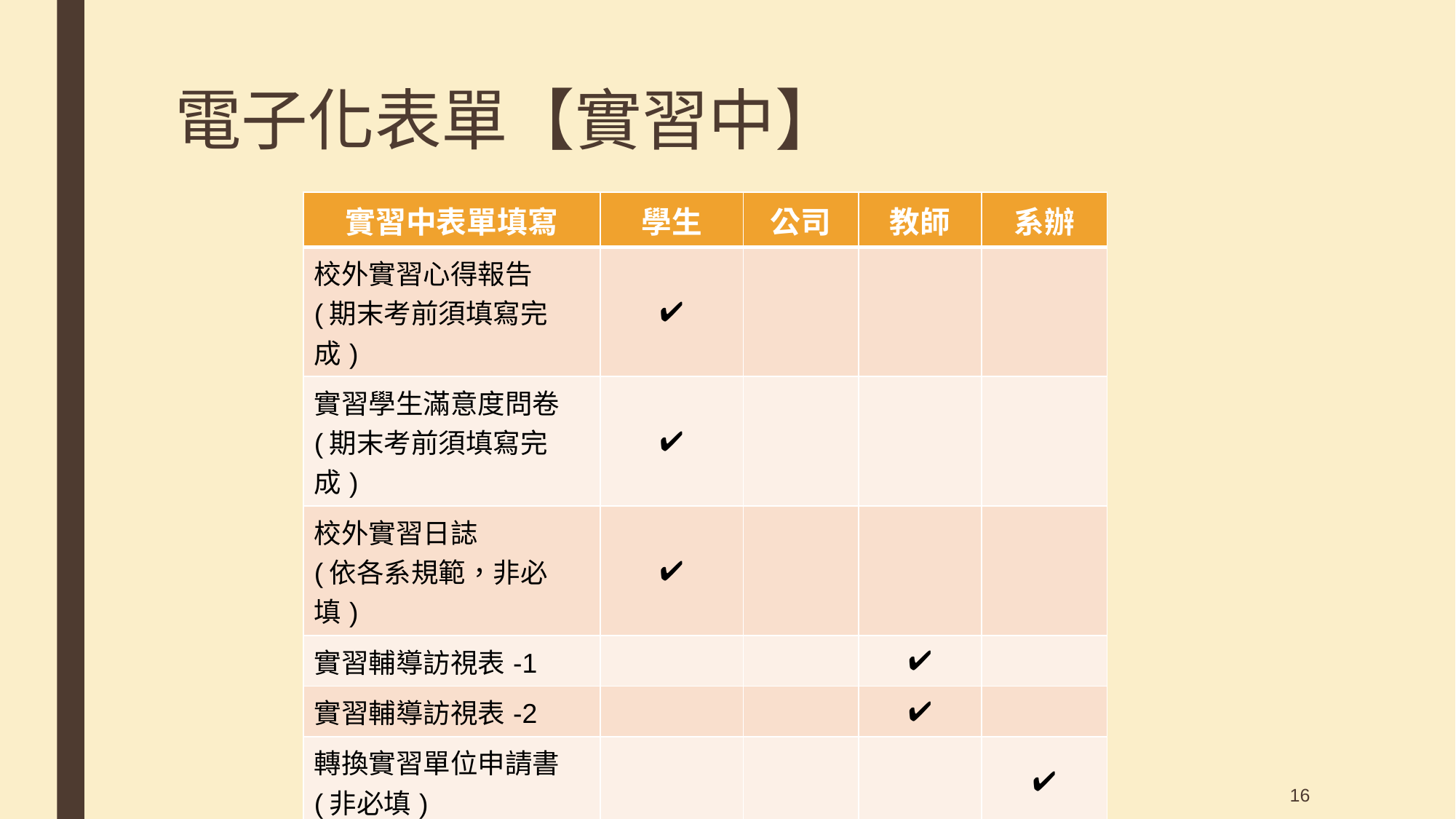

# 電子化表單【實習中】
| 實習中表單填寫 | 學生 | 公司 | 教師 | 系辦 |
| --- | --- | --- | --- | --- |
| 校外實習心得報告 (期末考前須填寫完成) | ✔ |  |  |  |
| 實習學生滿意度問卷 (期末考前須填寫完成) | ✔ |  |  |  |
| 校外實習日誌 (依各系規範，非必填) | ✔ |  |  |  |
| 實習輔導訪視表-1 |  |  | ✔ |  |
| 實習輔導訪視表-2 |  |  | ✔ |  |
| 轉換實習單位申請書 (非必填) |  |  |  | ✔ |
| 終止實習申請書  (非必填) |  |  |  | ✔ |
16